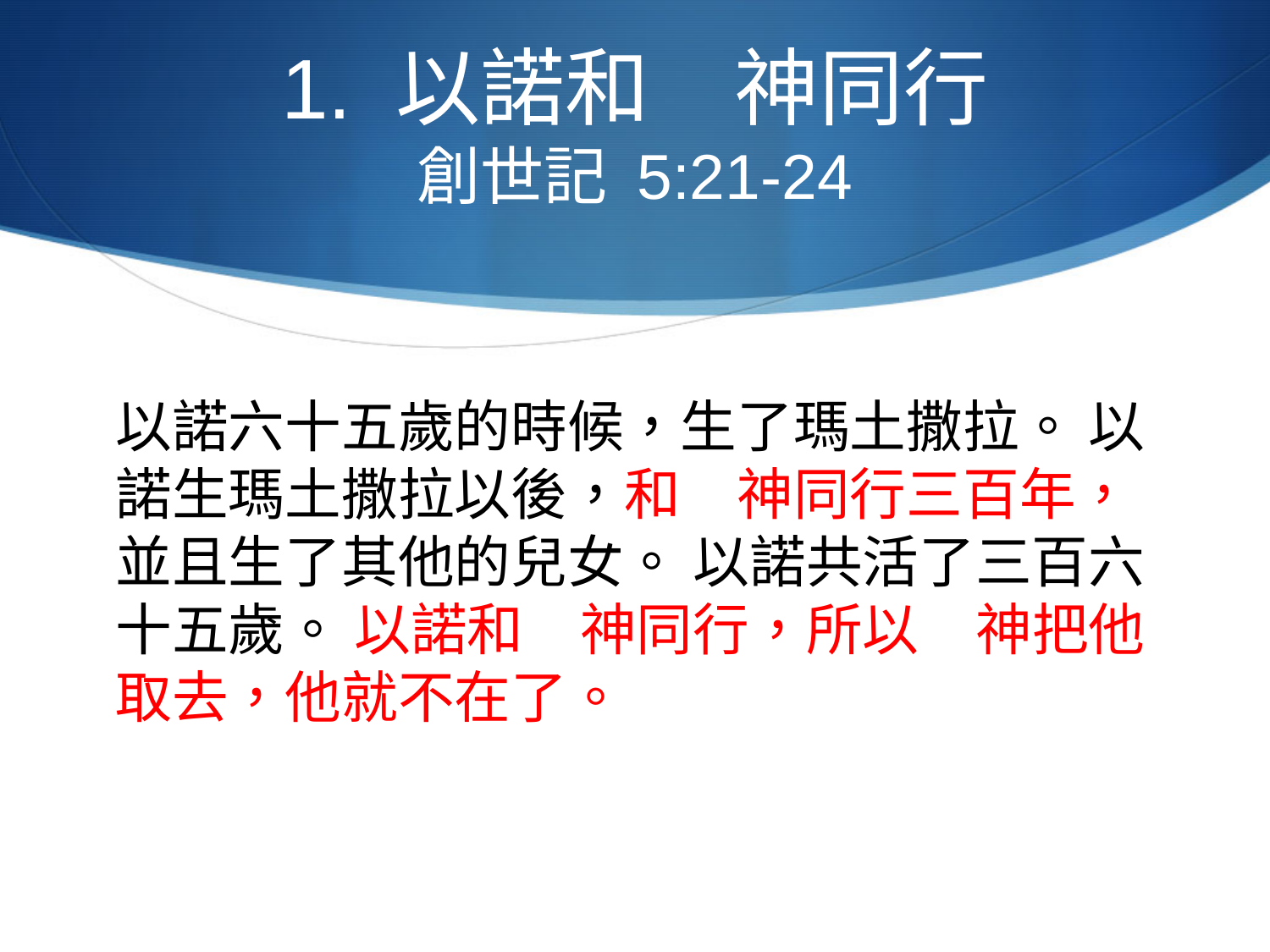

# 1. 以諾和　神同行 創世記 5:21-24
以諾六十五歲的時候，生了瑪土撒拉。 以諾生瑪土撒拉以後，和　神同行三百年，並且生了其他的兒女。 以諾共活了三百六十五歲。 以諾和　神同行，所以　神把他取去，他就不在了。